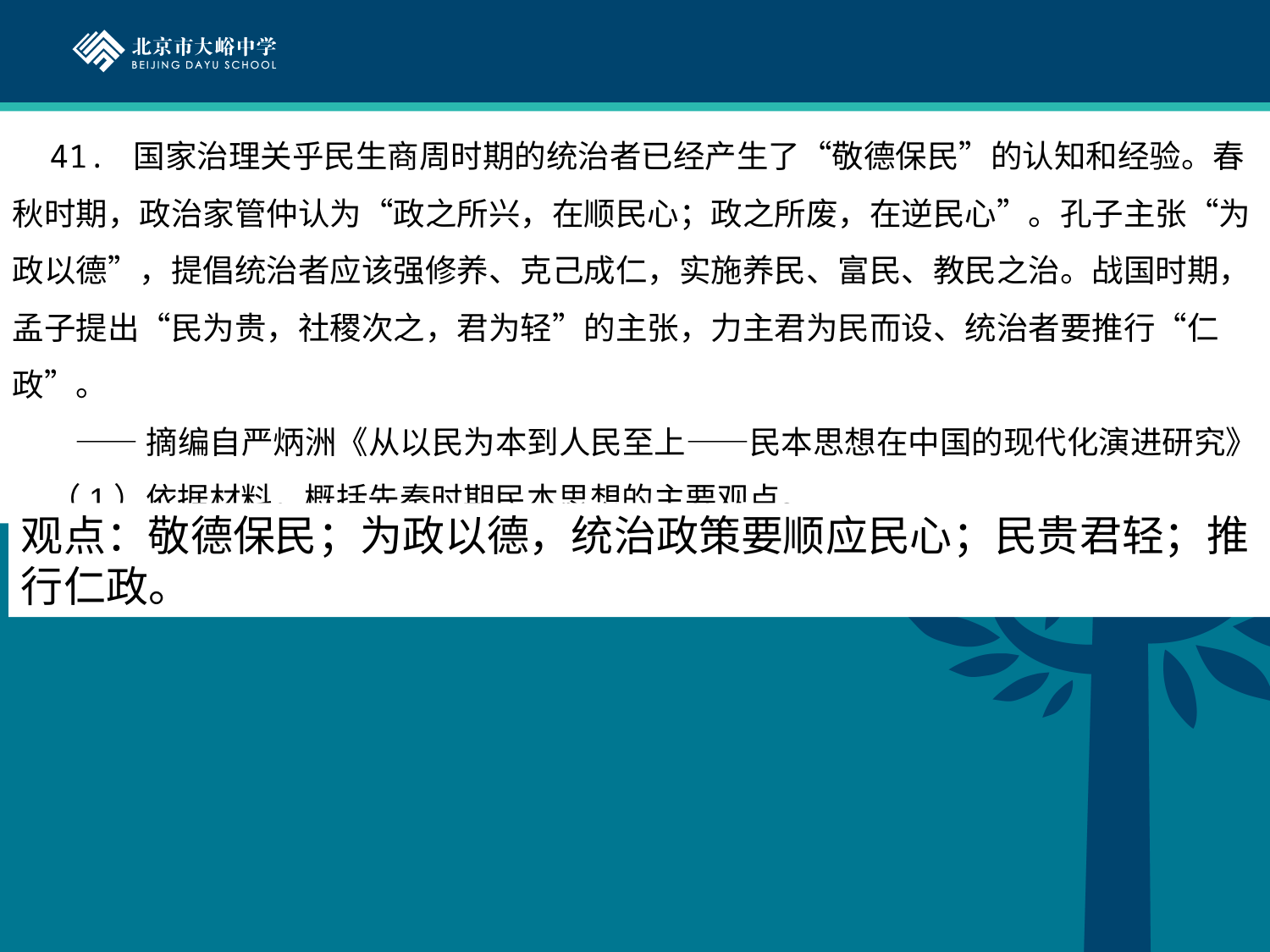

41. 国家治理关乎民生商周时期的统治者已经产生了“敬德保民”的认知和经验。春秋时期，政治家管仲认为“政之所兴，在顺民心；政之所废，在逆民心”。孔子主张“为政以德”，提倡统治者应该强修养、克己成仁，实施养民、富民、教民之治。战国时期，孟子提出“民为贵，社稷次之，君为轻”的主张，力主君为民而设、统治者要推行“仁政”。
——摘编自严炳洲《从以民为本到人民至上——民本思想在中国的现代化演进研究》
（1）依据材料，概括先秦时期民本思想的主要观点。
观点：敬德保民；为政以德，统治政策要顺应民心；民贵君轻；推行仁政。